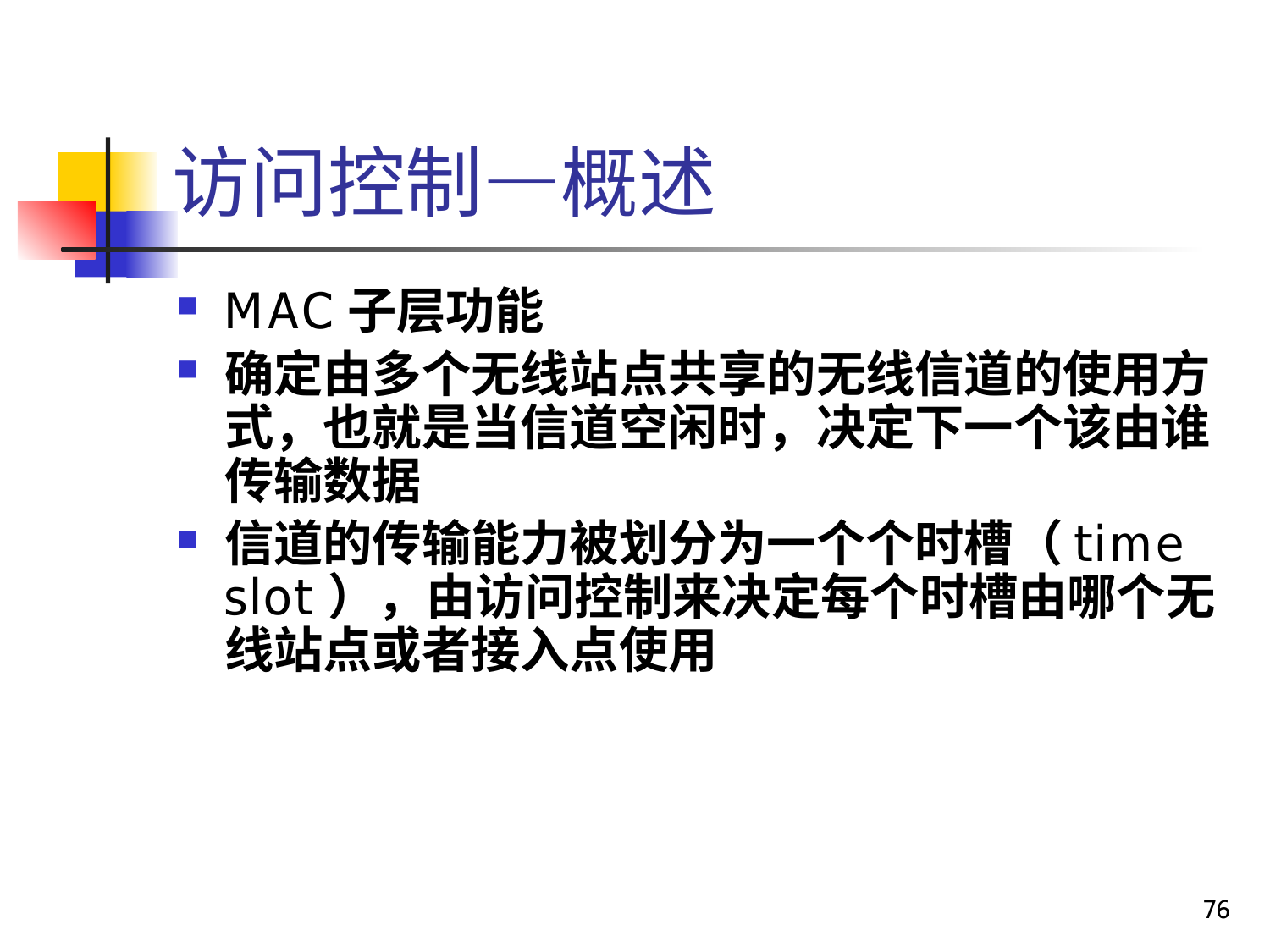

# 访问控制—概述
MAC子层功能
确定由多个无线站点共享的无线信道的使用方式，也就是当信道空闲时，决定下一个该由谁传输数据
信道的传输能力被划分为一个个时槽（time slot），由访问控制来决定每个时槽由哪个无线站点或者接入点使用
76